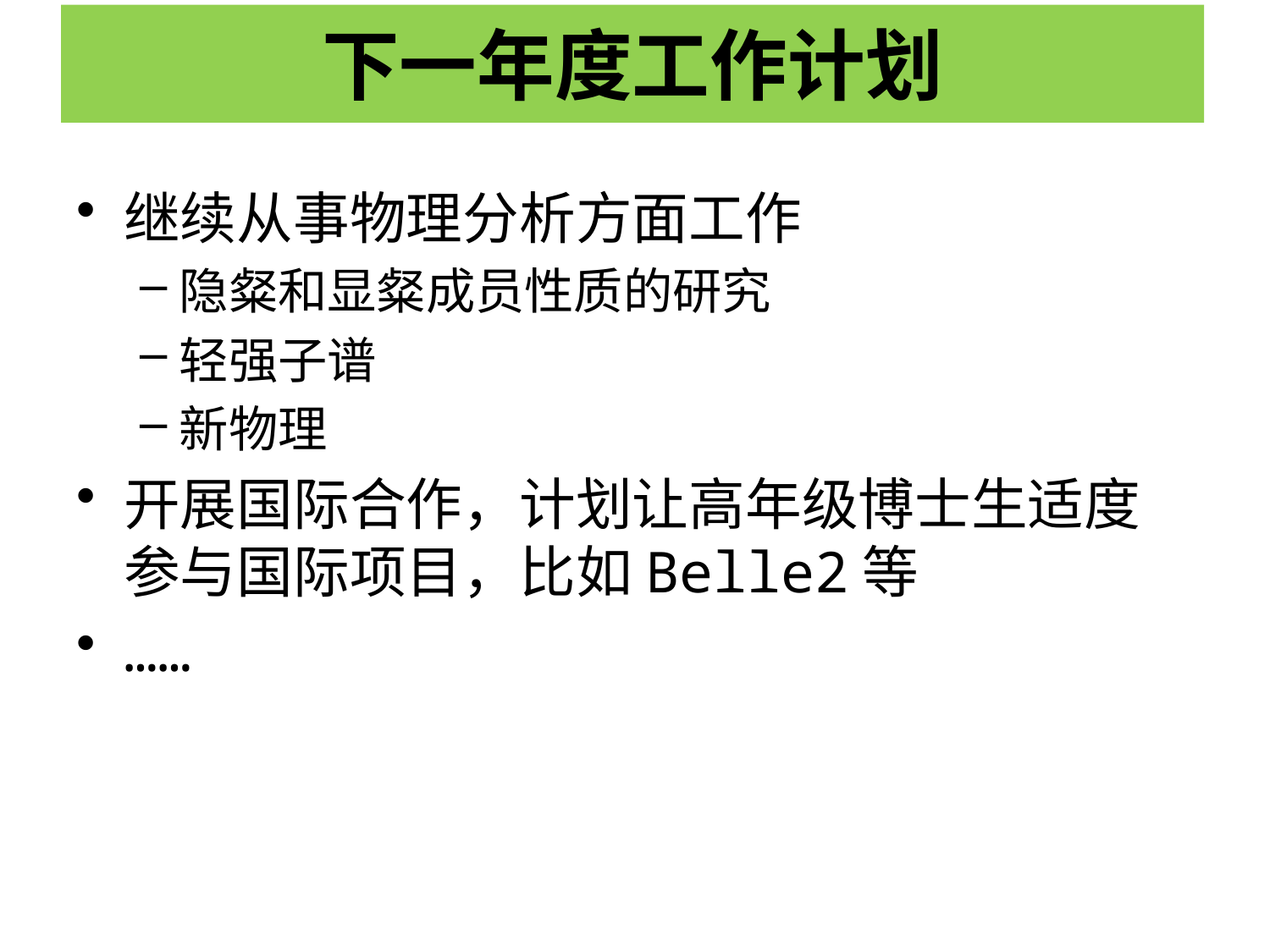

# 下一年度工作计划
继续从事物理分析方面工作
隐粲和显粲成员性质的研究
轻强子谱
新物理
开展国际合作，计划让高年级博士生适度参与国际项目，比如Belle2等
……